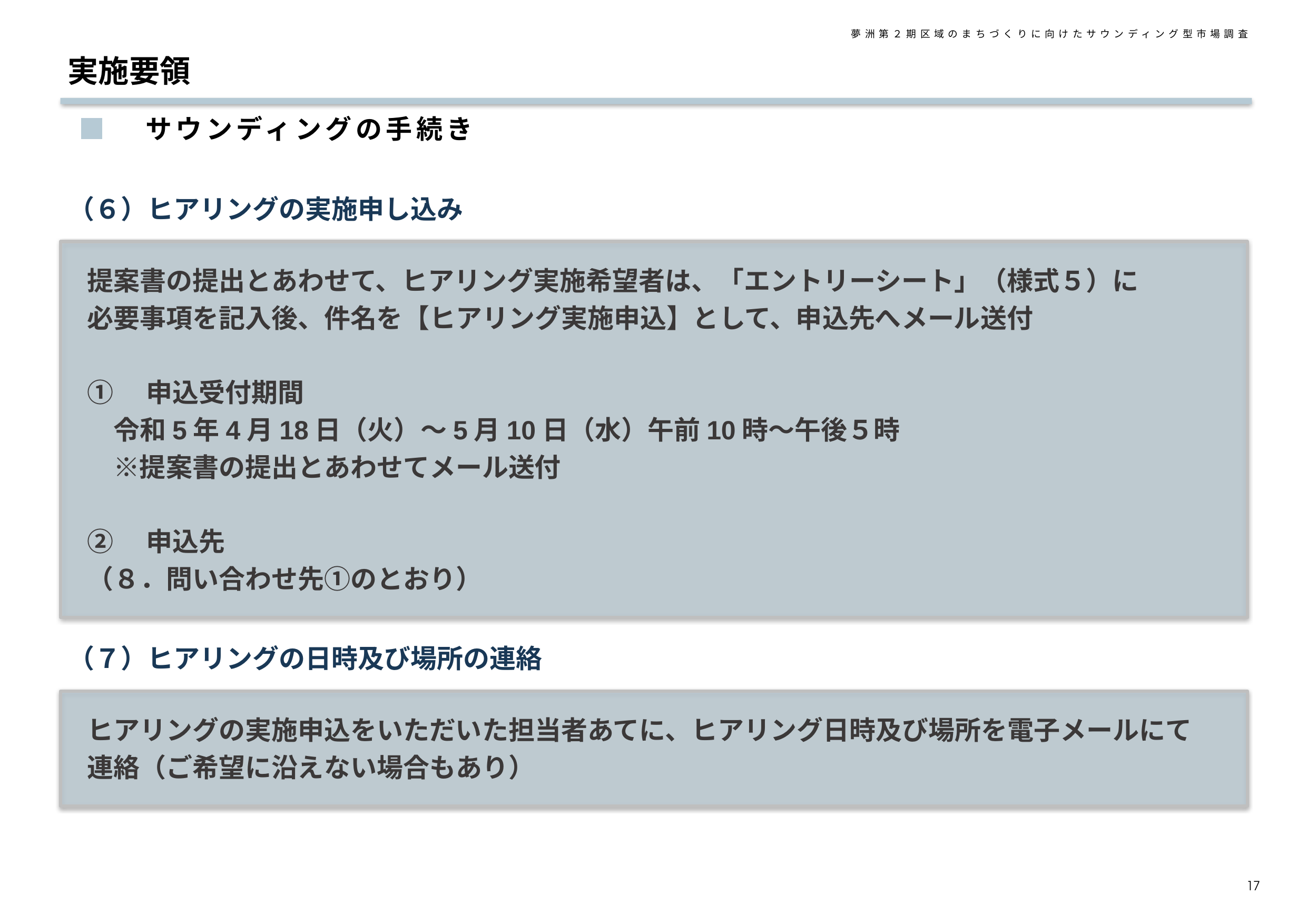

夢洲第２期区域のまちづくりに向けたサウンディング型市場調査
実施要領

■　サウンディングの手続き
（６）ヒアリングの実施申し込み

提案書の提出とあわせて、ヒアリング実施希望者は、「エントリーシート」（様式５）に
必要事項を記入後、件名を【ヒアリング実施申込】として、申込先へメール送付

①　申込受付期間
　令和5年4月18日（火）～5月10日（水）午前10時～午後５時
　※提案書の提出とあわせてメール送付

②　申込先
（８．問い合わせ先①のとおり）
（７）ヒアリングの日時及び場所の連絡

ヒアリングの実施申込をいただいた担当者あてに、ヒアリング日時及び場所を電子メールにて連絡（ご希望に沿えない場合もあり）
17